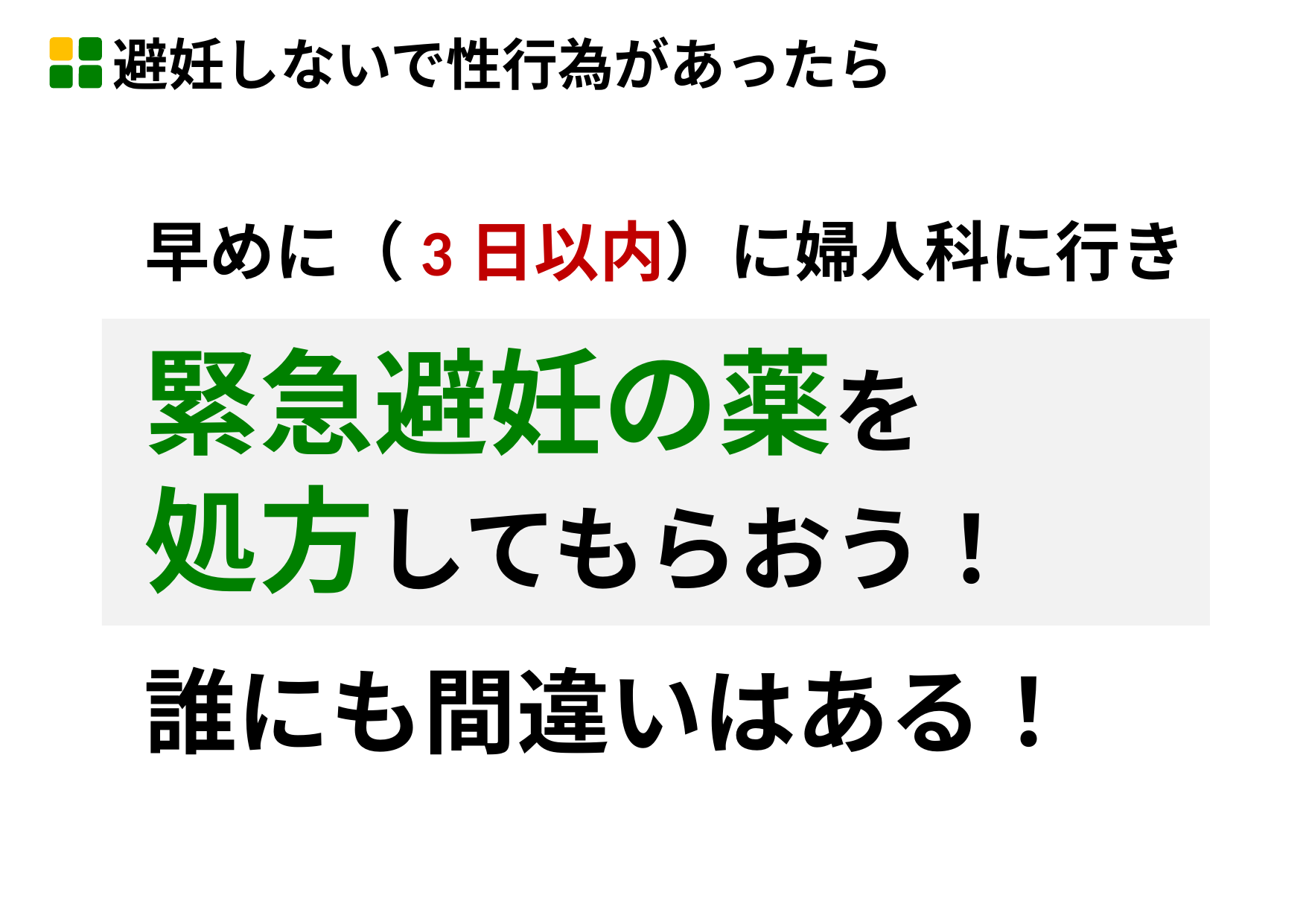

避妊しないで性行為があったら

早めに（3日以内）に婦人科に行き

緊急避妊の薬を
処方してもらおう！
誰にも間違いはある！